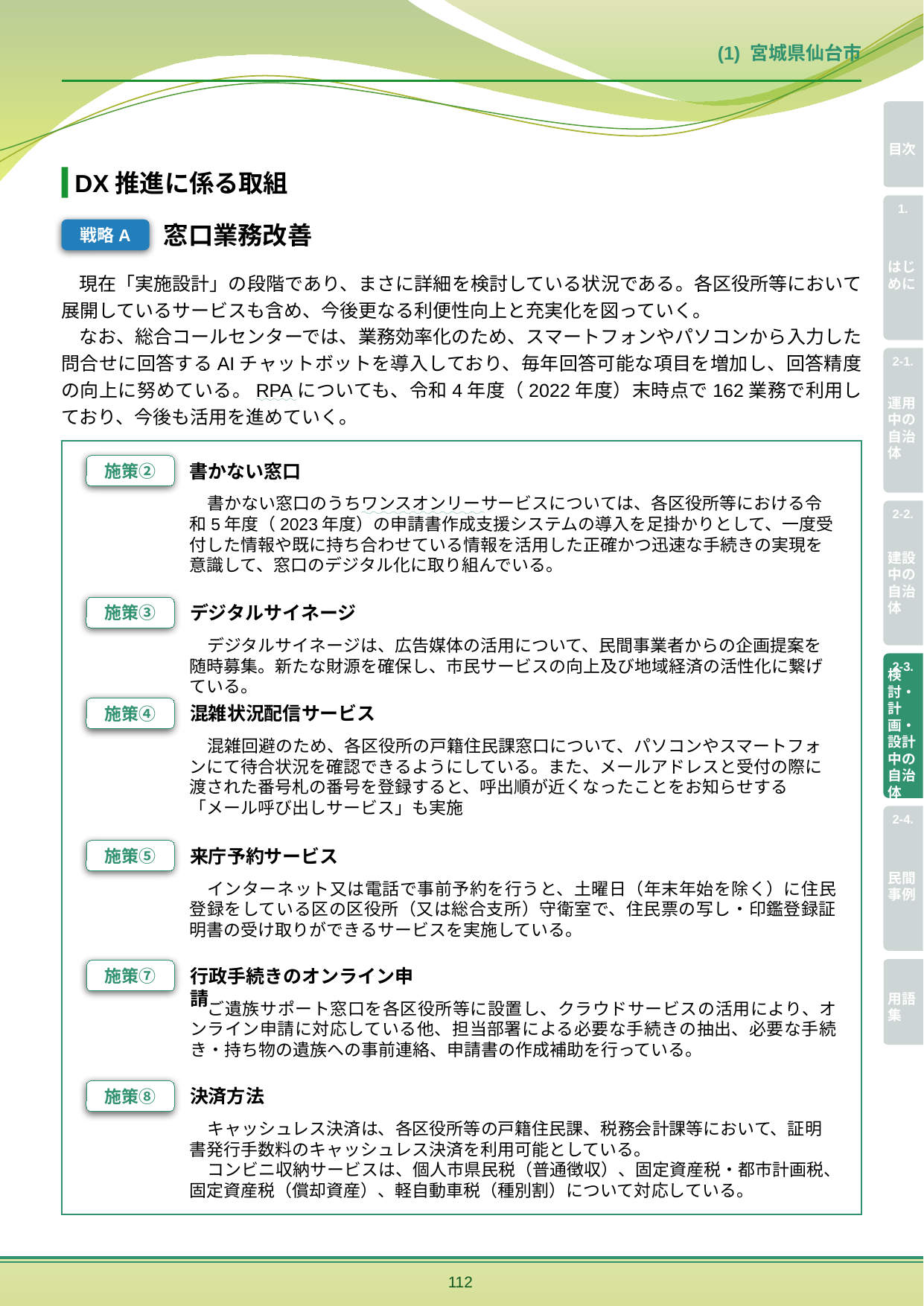

(1) 宮城県仙台市

DX推進に係る取組
戦略A
窓口業務改善
現在「実施設計」の段階であり、まさに詳細を検討している状況である。各区役所等において展開しているサービスも含め、今後更なる利便性向上と充実化を図っていく。
なお、総合コールセンターでは、業務効率化のため、スマートフォンやパソコンから入力した問合せに回答するAIチャットボットを導入しており、毎年回答可能な項目を増加し、回答精度の向上に努めている。RPAについても、令和4年度（2022年度）末時点で162業務で利用しており、今後も活用を進めていく。

施策②
書かない窓口
書かない窓口のうちワンスオンリーサービスについては、各区役所等における令和5年度（2023年度）の申請書作成支援システムの導入を足掛かりとして、一度受付した情報や既に持ち合わせている情報を活用した正確かつ迅速な手続きの実現を意識して、窓口のデジタル化に取り組んでいる。
施策③
デジタルサイネージ
デジタルサイネージは、広告媒体の活用について、民間事業者からの企画提案を随時募集。新たな財源を確保し、市民サービスの向上及び地域経済の活性化に繋げている。
施策④
混雑状況配信サービス
混雑回避のため、各区役所の戸籍住民課窓口について、パソコンやスマートフォンにて待合状況を確認できるようにしている。また、メールアドレスと受付の際に渡された番号札の番号を登録すると、呼出順が近くなったことをお知らせする「メール呼び出しサービス」も実施
施策⑤
来庁予約サービス
インターネット又は電話で事前予約を行うと、土曜日（年末年始を除く）に住民登録をしている区の区役所（又は総合支所）守衛室で、住民票の写し・印鑑登録証明書の受け取りができるサービスを実施している。
施策⑦
行政手続きのオンライン申請
ご遺族サポート窓口を各区役所等に設置し、クラウドサービスの活用により、オンライン申請に対応している他、担当部署による必要な手続きの抽出、必要な手続き・持ち物の遺族への事前連絡、申請書の作成補助を行っている。
施策⑧
決済方法
キャッシュレス決済は、各区役所等の戸籍住民課、税務会計課等において、証明書発行手数料のキャッシュレス決済を利用可能としている。
コンビニ収納サービスは、個人市県民税（普通徴収）、固定資産税・都市計画税、固定資産税（償却資産）、軽自動車税（種別割）について対応している。
112